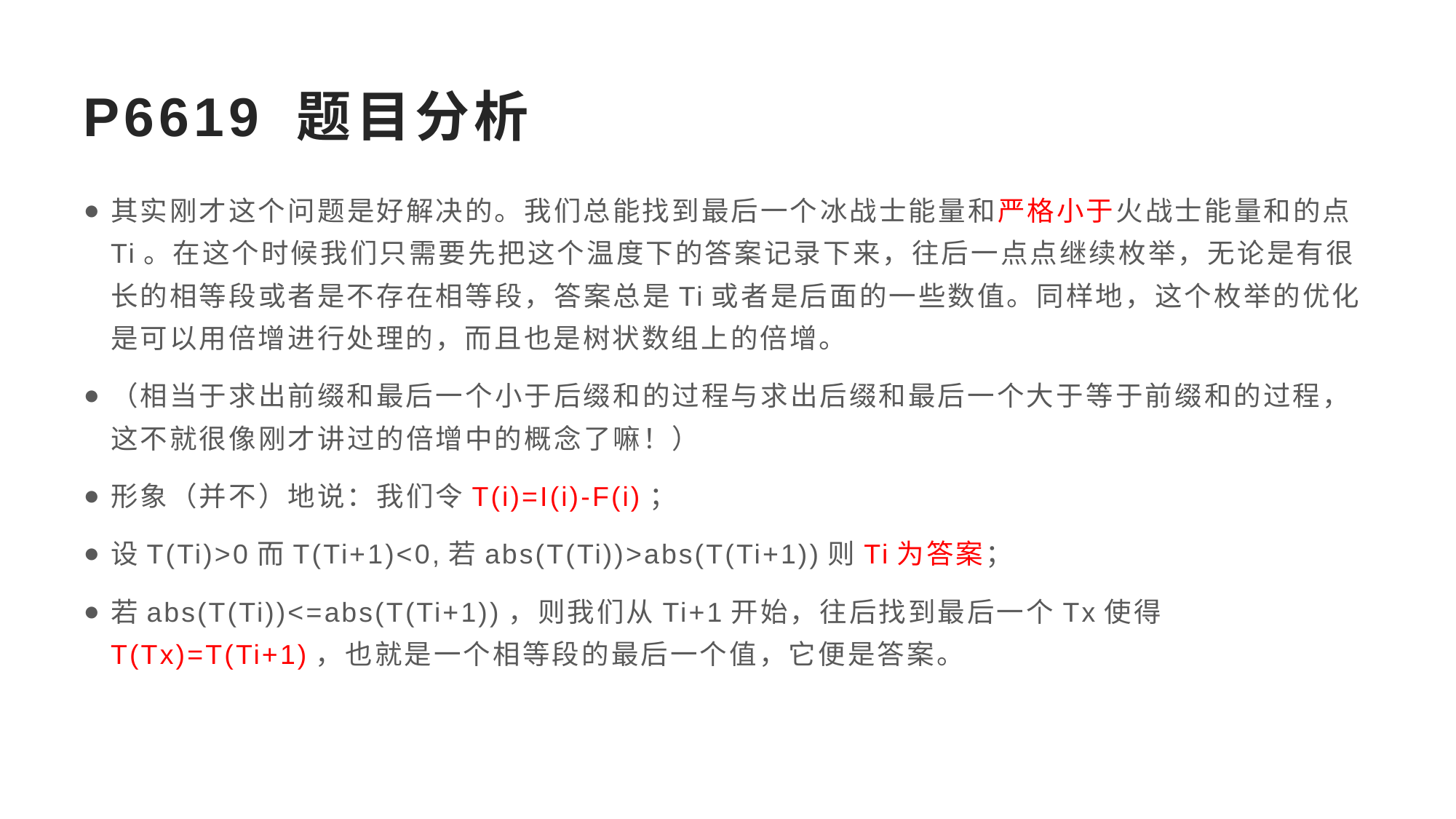

# P6619 题目分析
其实刚才这个问题是好解决的。我们总能找到最后一个冰战士能量和严格小于火战士能量和的点Ti。在这个时候我们只需要先把这个温度下的答案记录下来，往后一点点继续枚举，无论是有很长的相等段或者是不存在相等段，答案总是Ti或者是后面的一些数值。同样地，这个枚举的优化是可以用倍增进行处理的，而且也是树状数组上的倍增。
（相当于求出前缀和最后一个小于后缀和的过程与求出后缀和最后一个大于等于前缀和的过程，这不就很像刚才讲过的倍增中的概念了嘛！）
形象（并不）地说：我们令T(i)=I(i)-F(i)；
设T(Ti)>0而T(Ti+1)<0,若abs(T(Ti))>abs(T(Ti+1))则Ti为答案；
若abs(T(Ti))<=abs(T(Ti+1))，则我们从Ti+1开始，往后找到最后一个Tx使得T(Tx)=T(Ti+1)，也就是一个相等段的最后一个值，它便是答案。